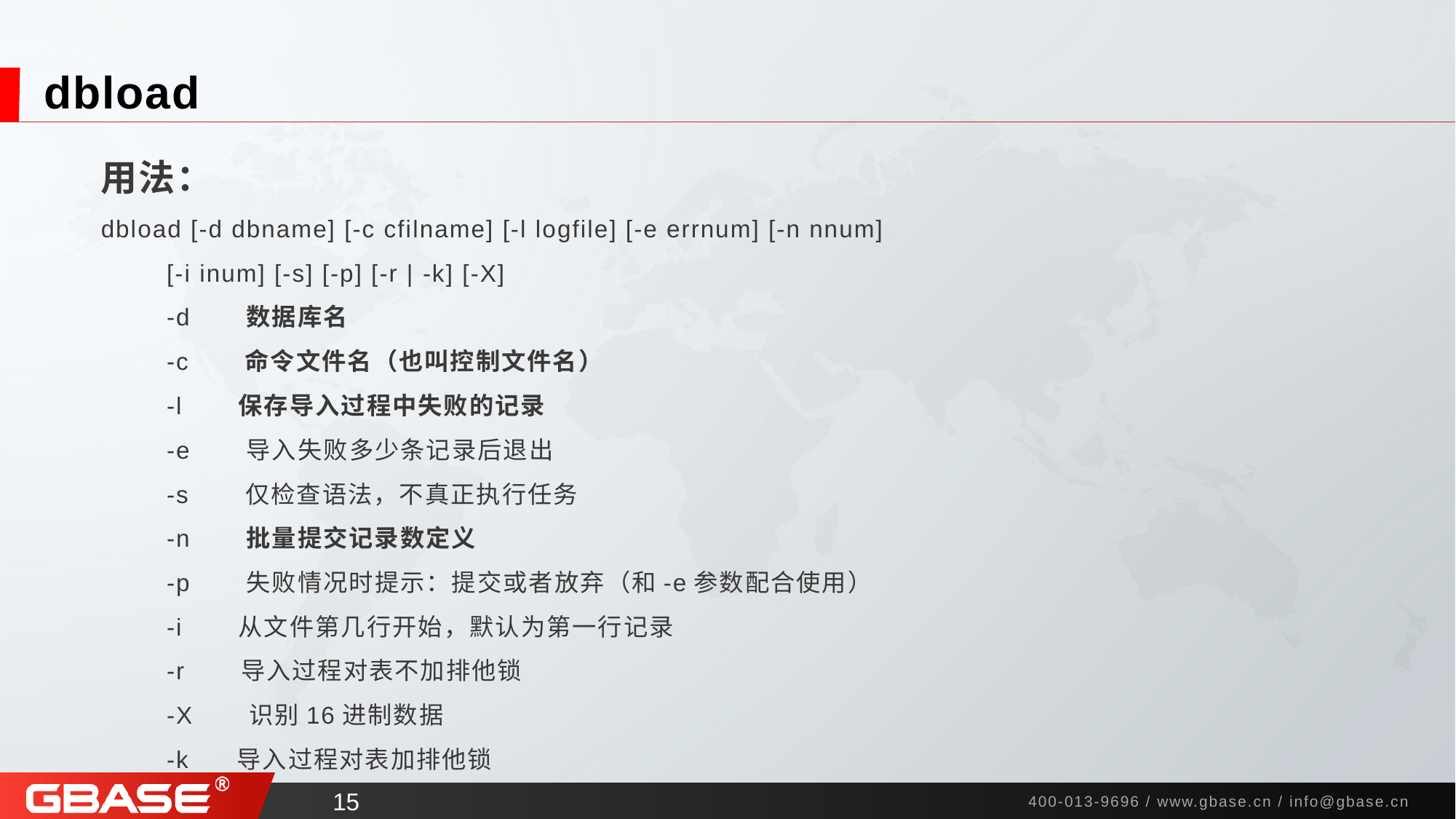

# dbload
用法：
dbload [-d dbname] [-c cfilname] [-l logfile] [-e errnum] [-n nnum]
        [-i inum] [-s] [-p] [-r | -k] [-X]
        -d      数据库名
        -c      命令文件名（也叫控制文件名）
        -l      保存导入过程中失败的记录
        -e      导入失败多少条记录后退出
        -s      仅检查语法，不真正执行任务
        -n      批量提交记录数定义
        -p      失败情况时提示：提交或者放弃（和-e参数配合使用）
        -i      从文件第几行开始，默认为第一行记录
        -r      导入过程对表不加排他锁
        -X      识别16进制数据
        -k     导入过程对表加排他锁